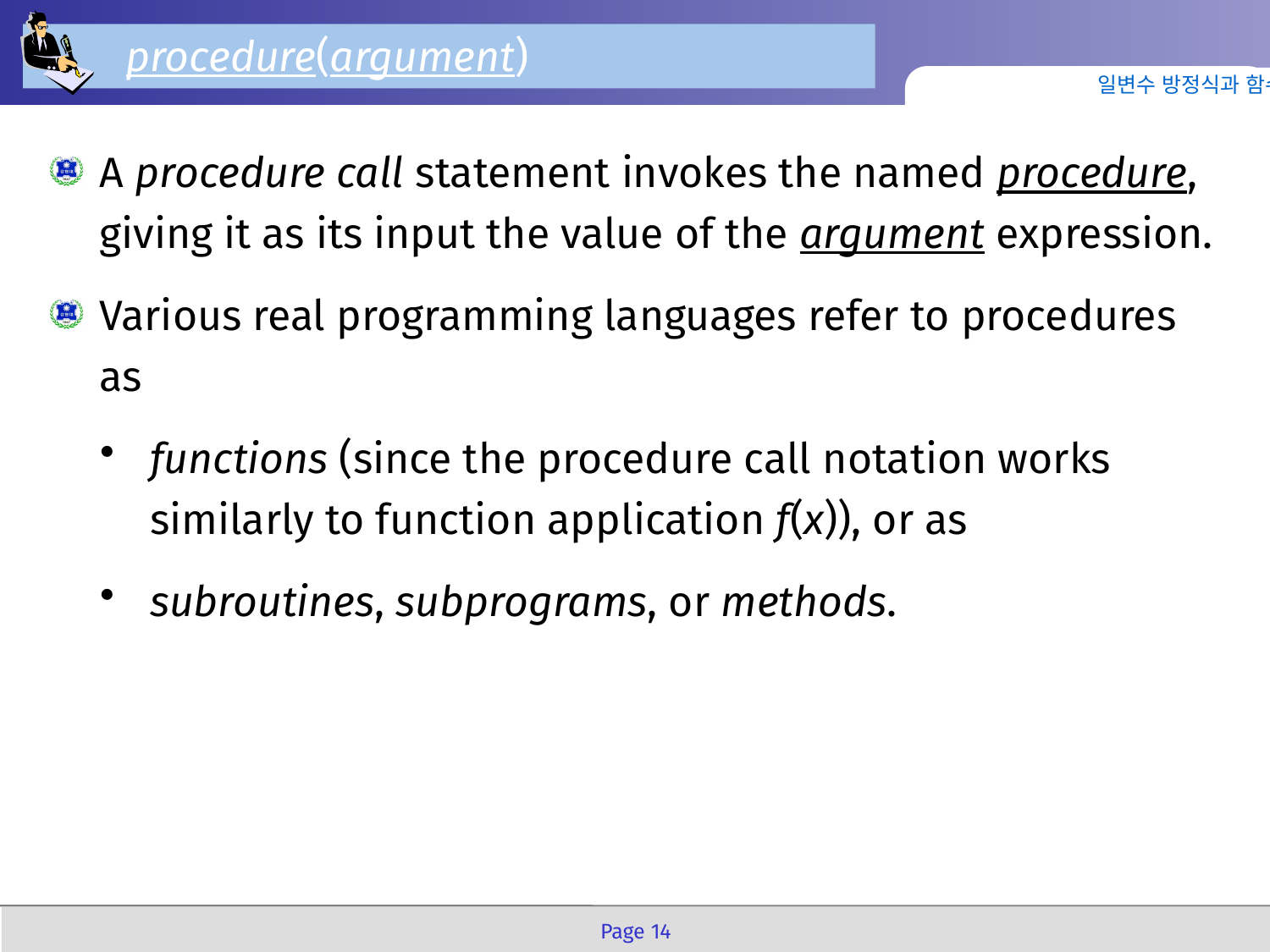

procedure(argument)
일변수 방정식과 함수
A procedure call statement invokes the named procedure, giving it as its input the value of the argument expression.
Various real programming languages refer to procedures as
functions (since the procedure call notation works similarly to function application f(x)), or as
subroutines, subprograms, or methods.
Page 14